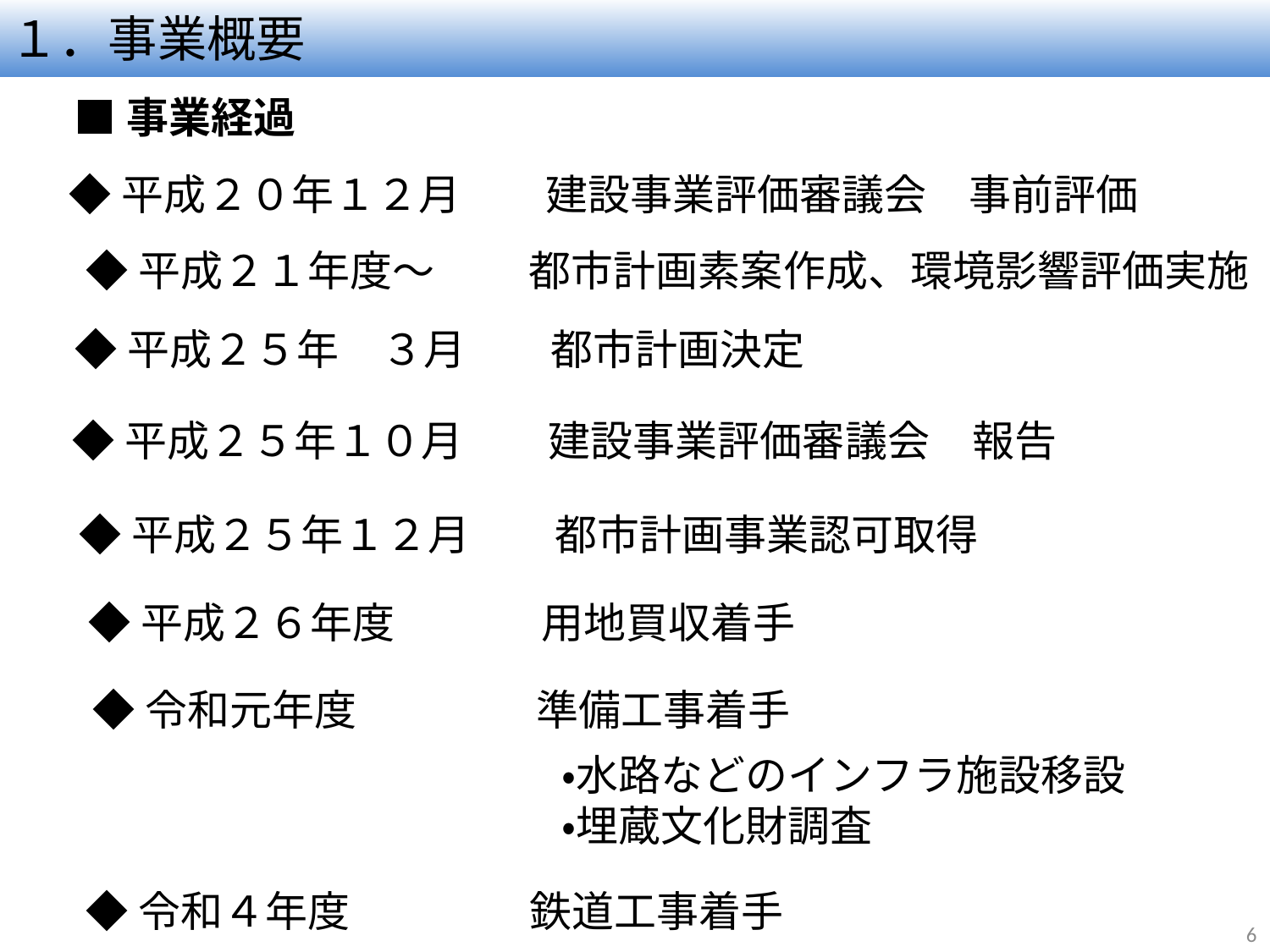

# １．事業概要
■事業経過

◆平成２０年１２月　　建設事業評価審議会　事前評価
◆平成２１年度～ 　　都市計画素案作成、環境影響評価実施
◆平成２５年　３月　　都市計画決定
◆平成２５年１０月　　建設事業評価審議会　報告
◆平成２５年１２月　　都市計画事業認可取得
◆平成２６年度 　 　　用地買収着手
◆令和元年度　　 　　準備工事着手
・水路などのインフラ施設移設
・埋蔵文化財調査
◆令和４年度　 　　　鉄道工事着手
6